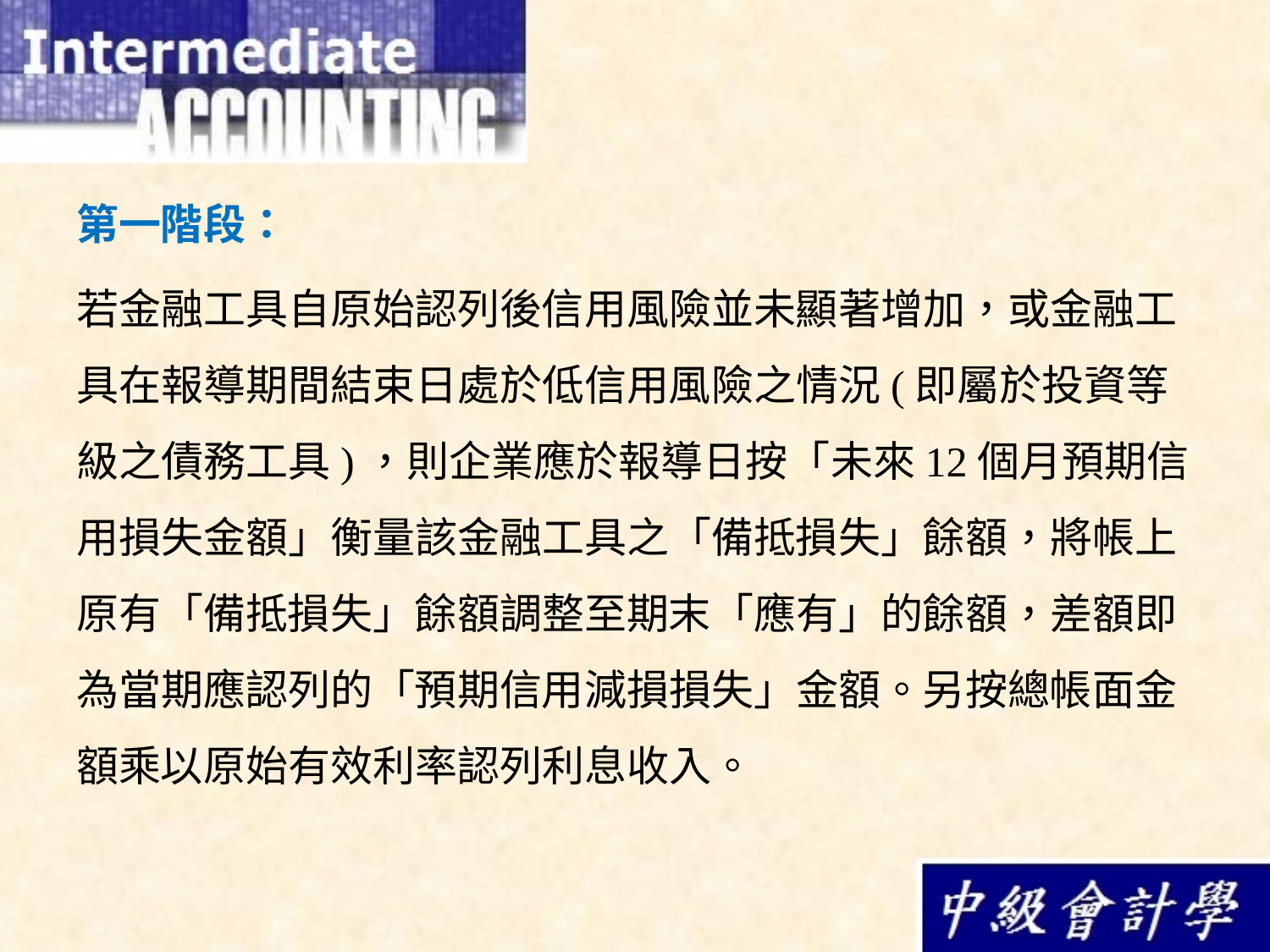

第一階段：
若金融工具自原始認列後信用風險並未顯著增加，或金融工具在報導期間結束日處於低信用風險之情況(即屬於投資等級之債務工具)，則企業應於報導日按「未來12個月預期信用損失金額」衡量該金融工具之「備抵損失」餘額，將帳上原有「備抵損失」餘額調整至期末「應有」的餘額，差額即為當期應認列的「預期信用減損損失」金額。另按總帳面金額乘以原始有效利率認列利息收入。